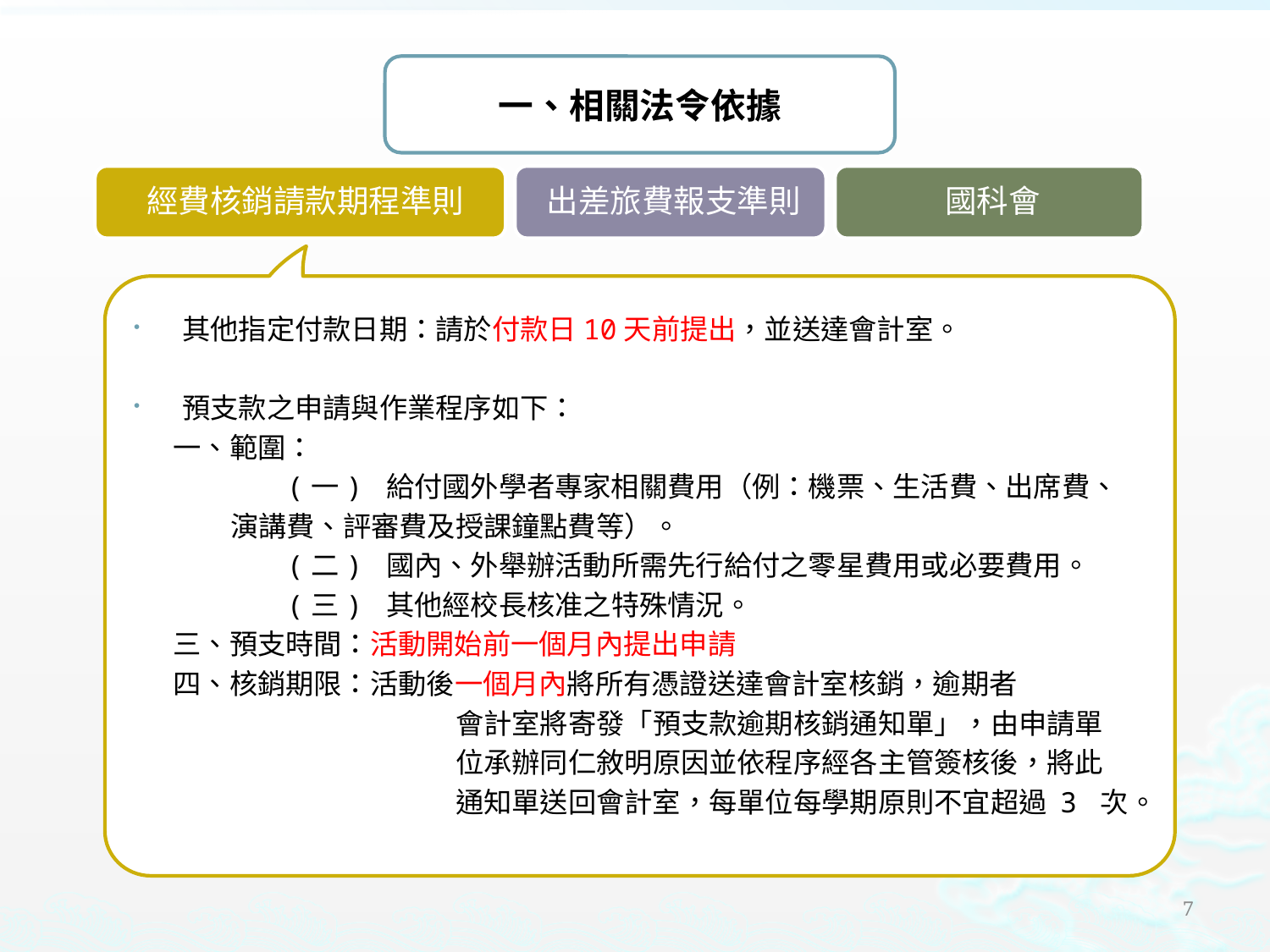

一、相關法令依據
經費核銷請款期程準則
出差旅費報支準則
國科會

其他指定付款日期：請於付款日10天前提出，並送達會計室。

預支款之申請與作業程序如下：
     一、範圍：
         (一) 給付國外學者專家相關費用（例：機票、生活費、出席費、
              演講費、評審費及授課鐘點費等）。
         (二) 國內、外舉辦活動所需先行給付之零星費用或必要費用。
         (三) 其他經校長核准之特殊情況。
     三、預支時間：活動開始前一個月內提出申請
     四、核銷期限：活動後一個月內將所有憑證送達會計室核銷，逾期者
			  會計室將寄發「預支款逾期核銷通知單」，由申請單
			  位承辦同仁敘明原因並依程序經各主管簽核後，將此
			  通知單送回會計室，每單位每學期原則不宜超過 3 次。

7